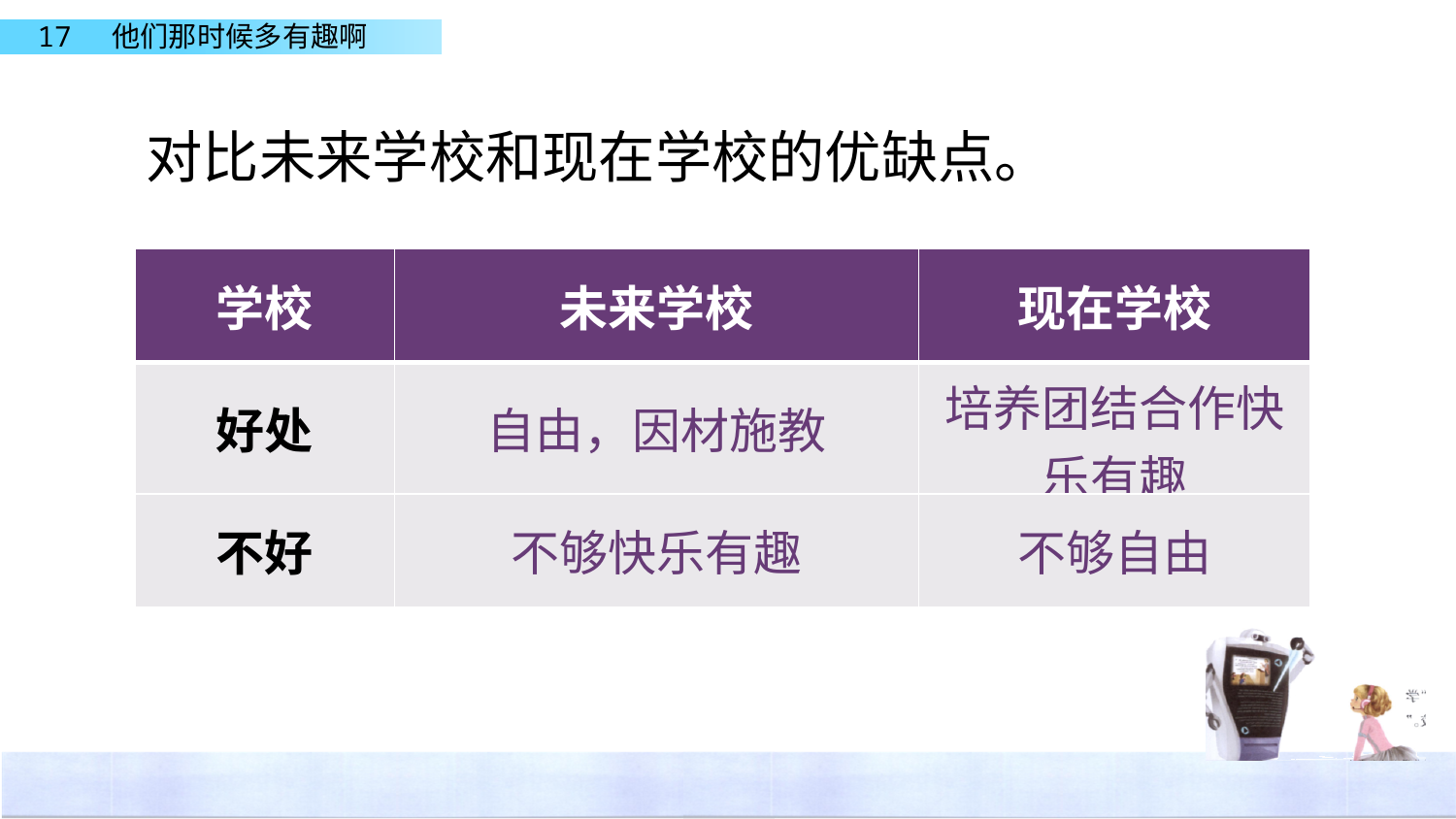

对比未来学校和现在学校的优缺点。
| 学校 | 未来学校 | 现在学校 |
| --- | --- | --- |
| 好处 | 自由，因材施教 | 培养团结合作快乐有趣 |
| 不好 | 不够快乐有趣 | 不够自由 |